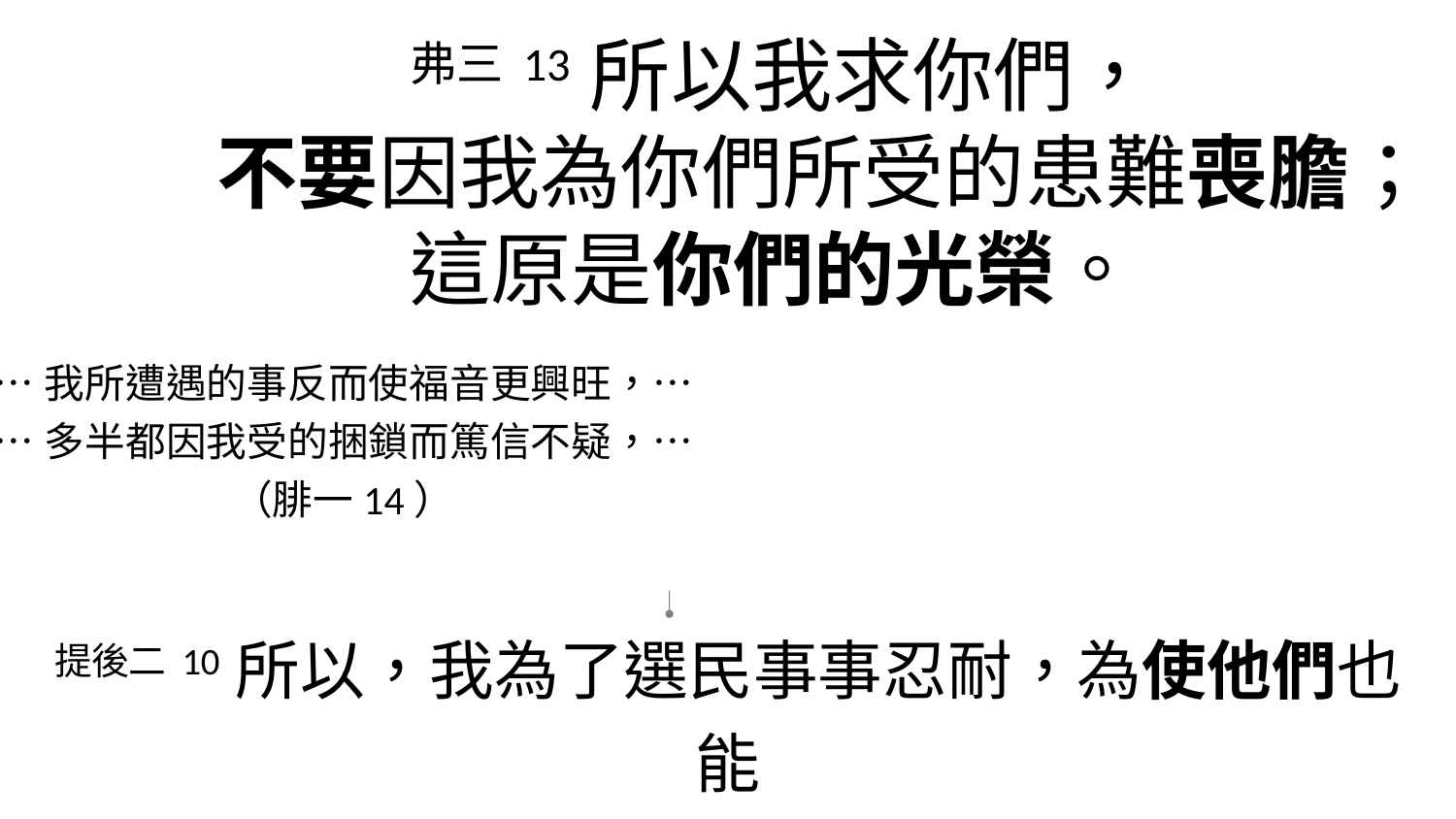

弗三13所以我求你們，
不要因我為你們所受的患難喪膽；
這原是你們的光榮。
…我所遭遇的事反而使福音更興旺，…
…多半都因我受的捆鎖而篤信不疑，…
（腓一14）

提後二10所以，我為了選民事事忍耐，為使他們也能
得到那在基督耶穌裏的救恩和永遠的榮耀。